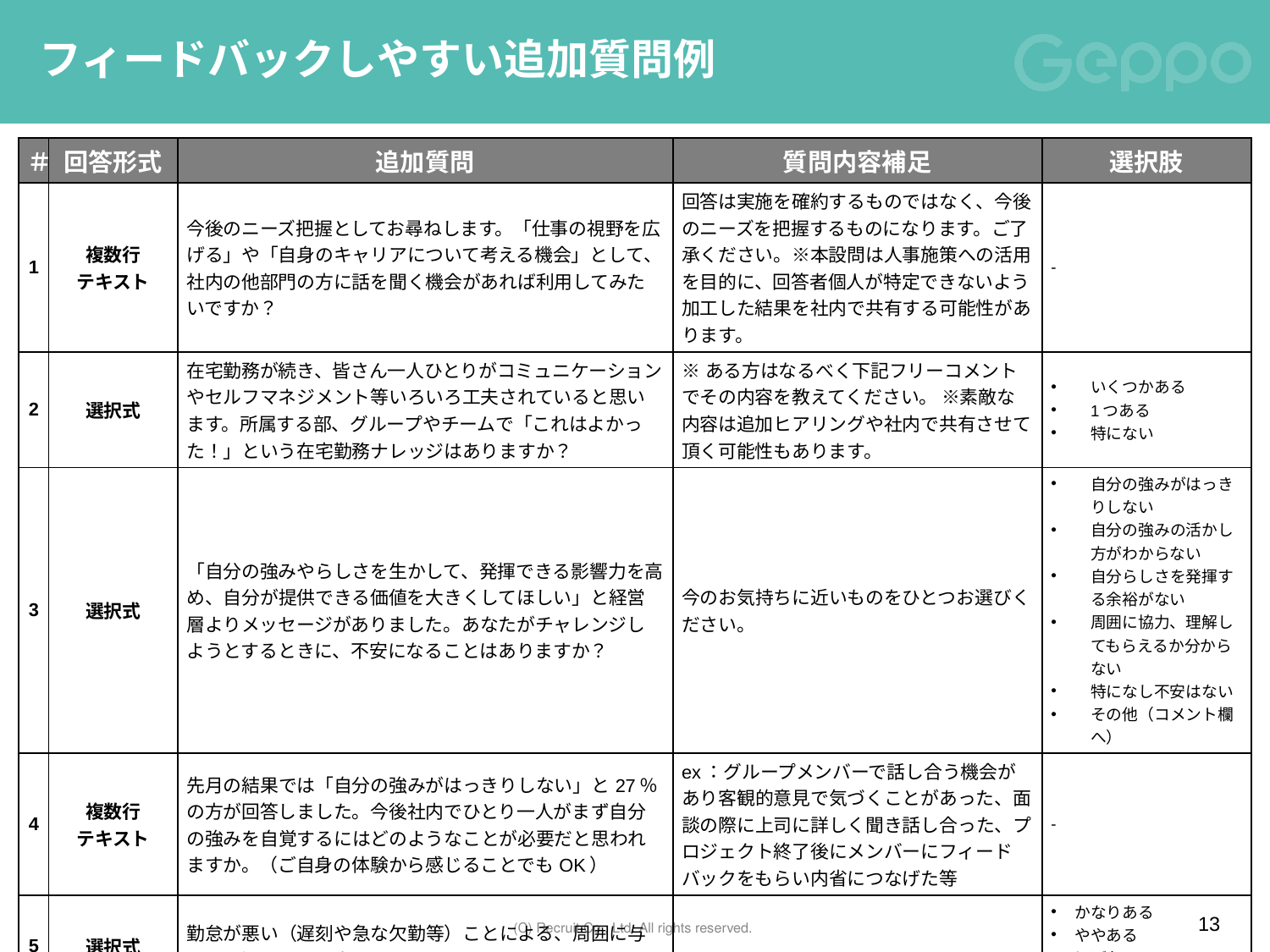

# フィードバックしやすい追加質問例
| ＃ | 回答形式 | 追加質問 | 質問内容補足 | 選択肢 |
| --- | --- | --- | --- | --- |
| 1 | 複数行 テキスト | 今後のニーズ把握としてお尋ねします。「仕事の視野を広げる」や「自身のキャリアについて考える機会」として、社内の他部門の方に話を聞く機会があれば利用してみたいですか？ | 回答は実施を確約するものではなく、今後のニーズを把握するものになります。ご了承ください。※本設問は人事施策への活用を目的に、回答者個人が特定できないよう加工した結果を社内で共有する可能性があります。 | - |
| 2 | 選択式 | 在宅勤務が続き、皆さん一人ひとりがコミュニケーションやセルフマネジメント等いろいろ工夫されていると思います。所属する部、グループやチームで「これはよかった！」という在宅勤務ナレッジはありますか？ | ※ある方はなるべく下記フリーコメントでその内容を教えてください。 ※素敵な内容は追加ヒアリングや社内で共有させて頂く可能性もあります。 | いくつかある 1つある 特にない |
| 3 | 選択式 | 「自分の強みやらしさを生かして、発揮できる影響力を高め、自分が提供できる価値を大きくしてほしい」と経営層よりメッセージがありました。あなたがチャレンジしようとするときに、不安になることはありますか？ | 今のお気持ちに近いものをひとつお選びください。 | 自分の強みがはっきりしない 自分の強みの活かし方がわからない 自分らしさを発揮する余裕がない 周囲に協力、理解してもらえるか分からない 特になし不安はない その他（コメント欄へ） |
| 4 | 複数行 テキスト | 先月の結果では「自分の強みがはっきりしない」と27％の方が回答しました。今後社内でひとり一人がまず自分の強みを自覚するにはどのようなことが必要だと思われますか。（ご自身の体験から感じることでもOK） | ex：グループメンバーで話し合う機会があり客観的意見で気づくことがあった、面談の際に上司に詳しく聞き話し合った、プロジェクト終了後にメンバーにフィードバックをもらい内省につなげた等 | - |
| 5 | 選択式 | 勤怠が悪い（遅刻や急な欠勤等）ことによる、周囲に与える影響はどの程度あると思いますか？ |  | かなりある ややある ほぼない まったくない |
| 6 | 複数行 テキスト | あなたの参加している会議を総合的に見て、成果が高い会議、低い会議を教えてください。 |  | - |
13